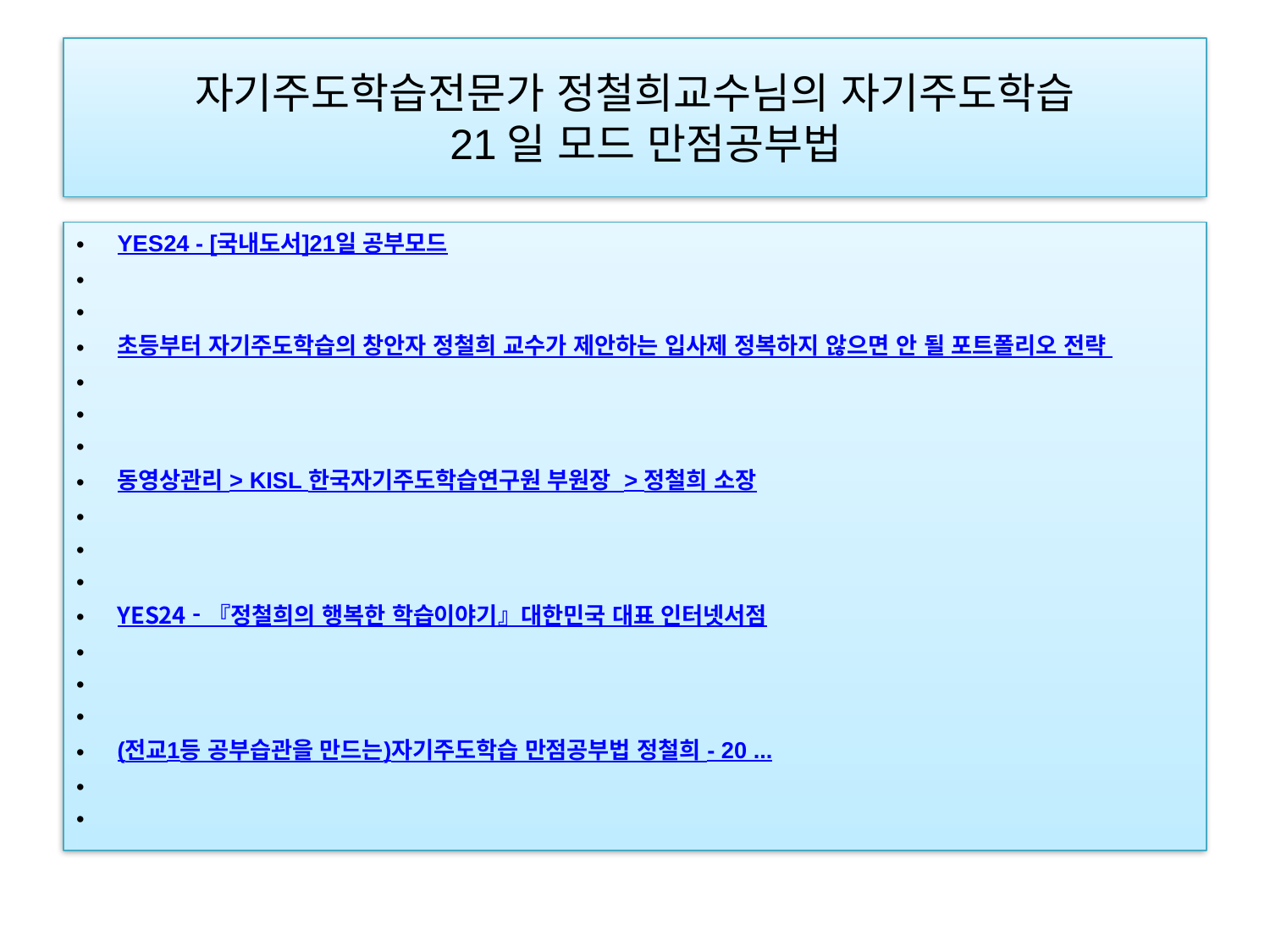

# 자기주도학습전문가 정철희교수님의 자기주도학습 21일 모드 만점공부법
YES24 - [국내도서]21일 공부모드

초등부터 자기주도학습의 창안자 정철희 교수가 제안하는 입사제 정복하지 않으면 안 될 포트폴리오 전략

동영상관리 > KISL 한국자기주도학습연구원 부원장  > 정철희 소장

YES24 - 『정철희의 행복한 학습이야기』대한민국 대표 인터넷서점

(전교1등 공부습관을 만드는)자기주도학습 만점공부법 정철희 - 20 ...